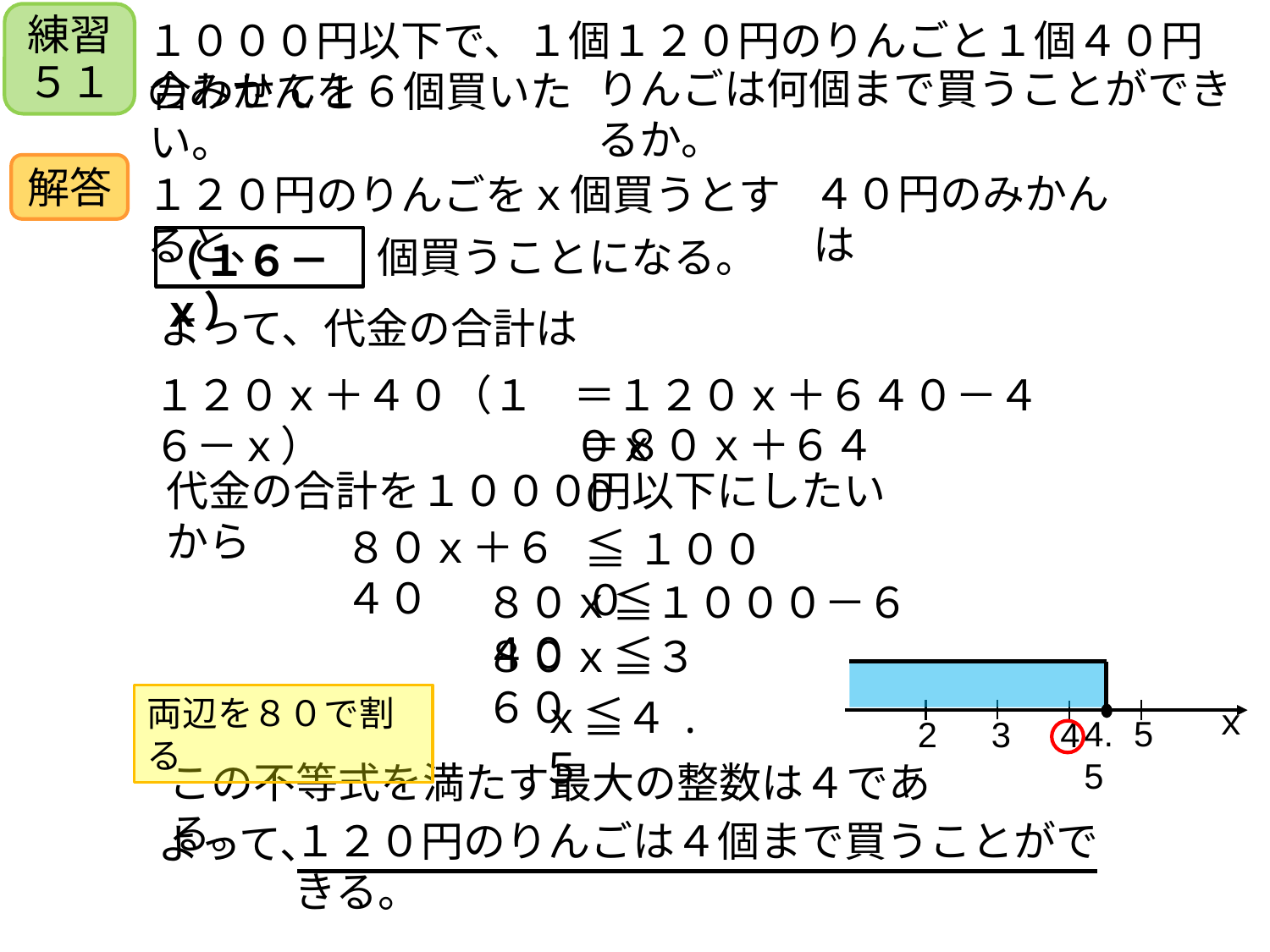

練習５１
１０００円以下で、１個１２０円のりんごと１個４０円のみかんを
りんごは何個まで買うことができるか。
合わせて１６個買いたい。
解答
４０円のみかんは
１２０円のりんごをｘ個買うとすると、

個買うことになる。
（１６－ｘ）
よって、代金の合計は
１２０ｘ＋４０（１６－ｘ）
＝１２０ｘ＋６４０－４０ｘ
＝８０ｘ＋６４０
代金の合計を１０００円以下にしたいから
８０ｘ＋６４０
≦１０００
８０ｘ≦１０００－６４０
８０ｘ≦３６０

両辺を８０で割る
ｘ≦４.５
ｘ
5
2
4
3
4.5

この不等式を満たす最大の整数は４である。
１２０円のりんごは４個まで買うことができる。
よって、